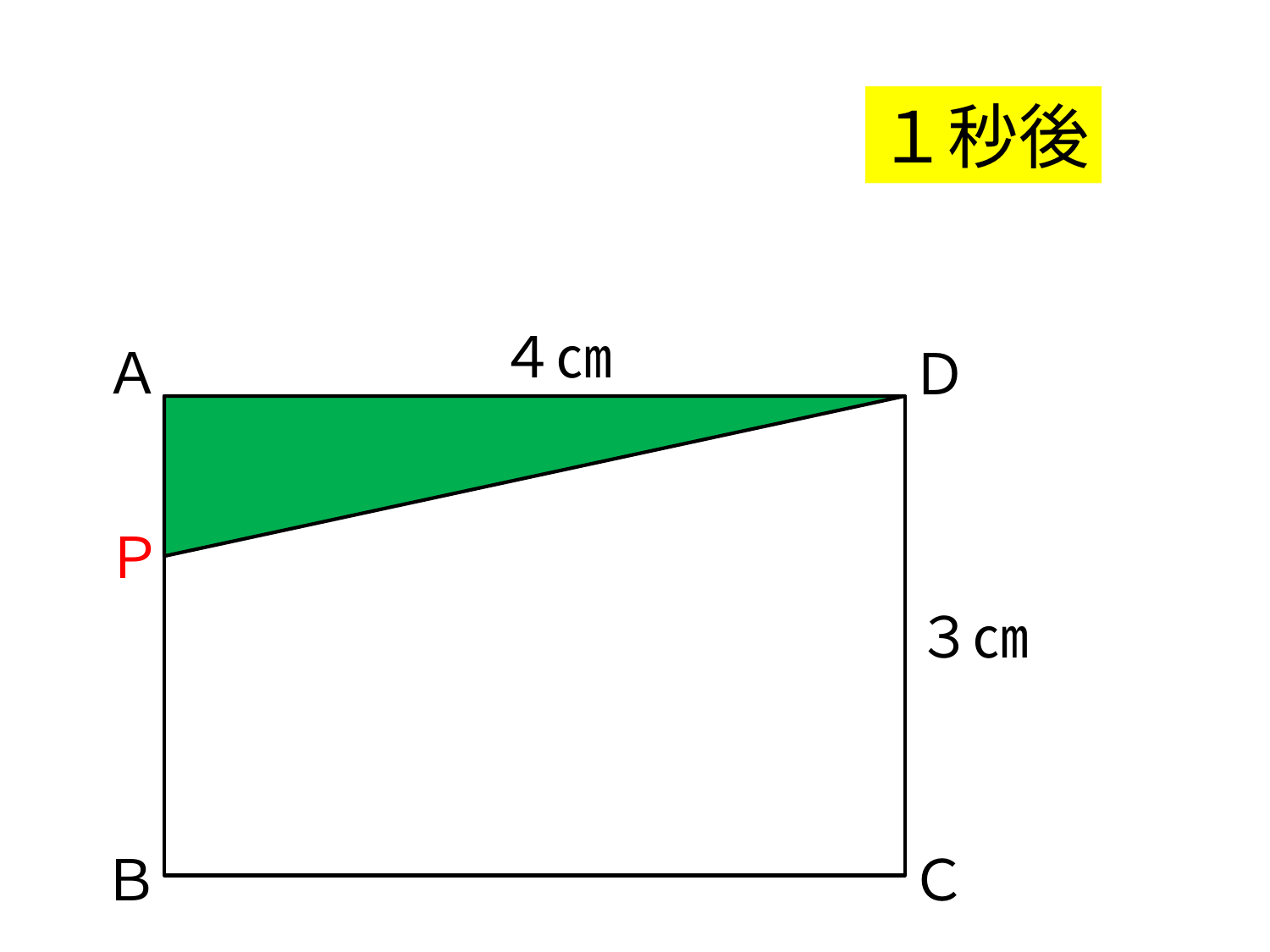

# 問　題
１秒後

４㎝
Ａ
Ｄ

Ｐ
３㎝
Ｂ
Ｃ